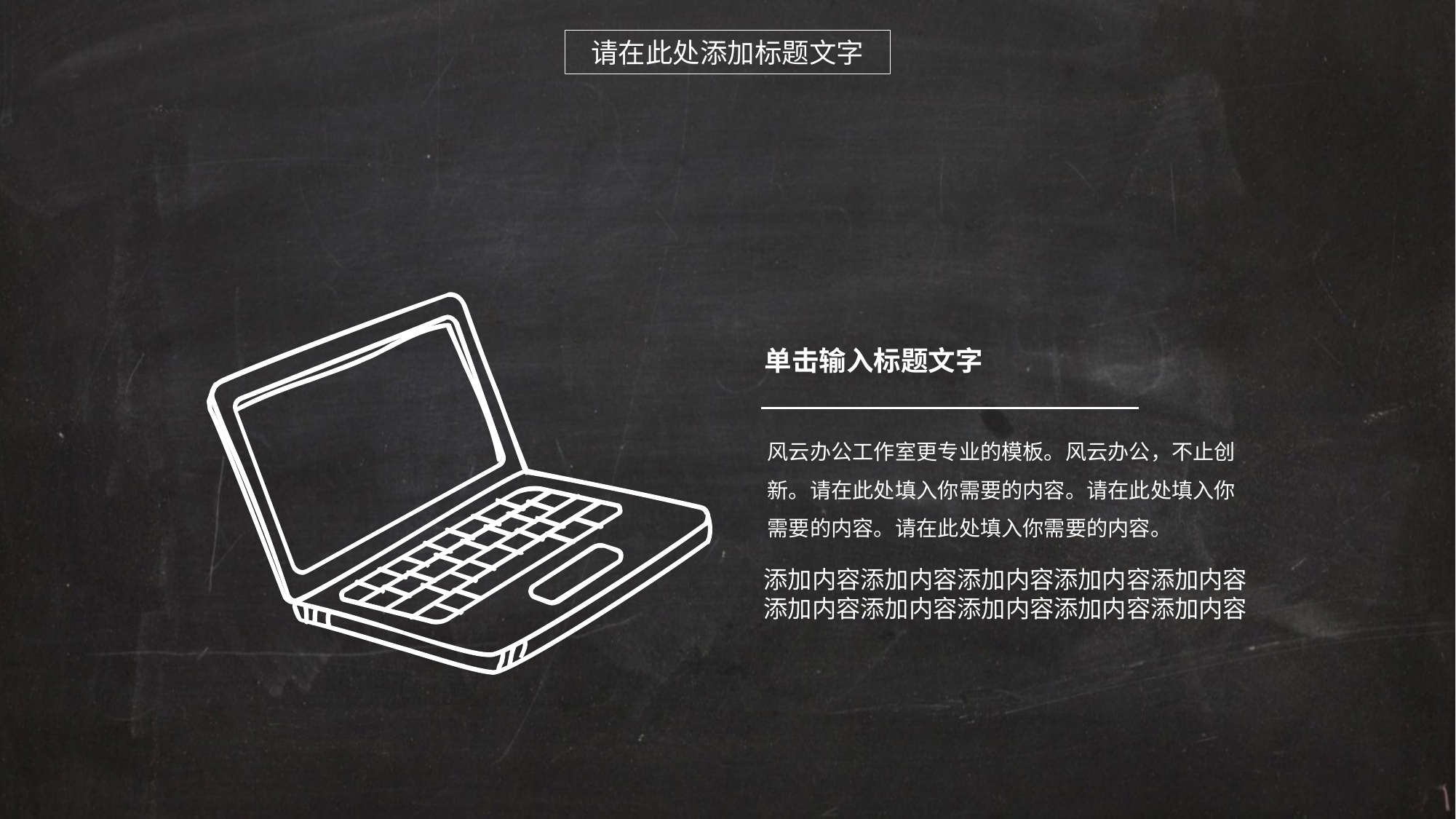

请在此处添加标题文字

单击输入标题文字
风云办公工作室更专业的模板。风云办公，不止创新。请在此处填入你需要的内容。请在此处填入你需要的内容。请在此处填入你需要的内容。
添加内容添加内容添加内容添加内容添加内容添加内容添加内容添加内容添加内容添加内容